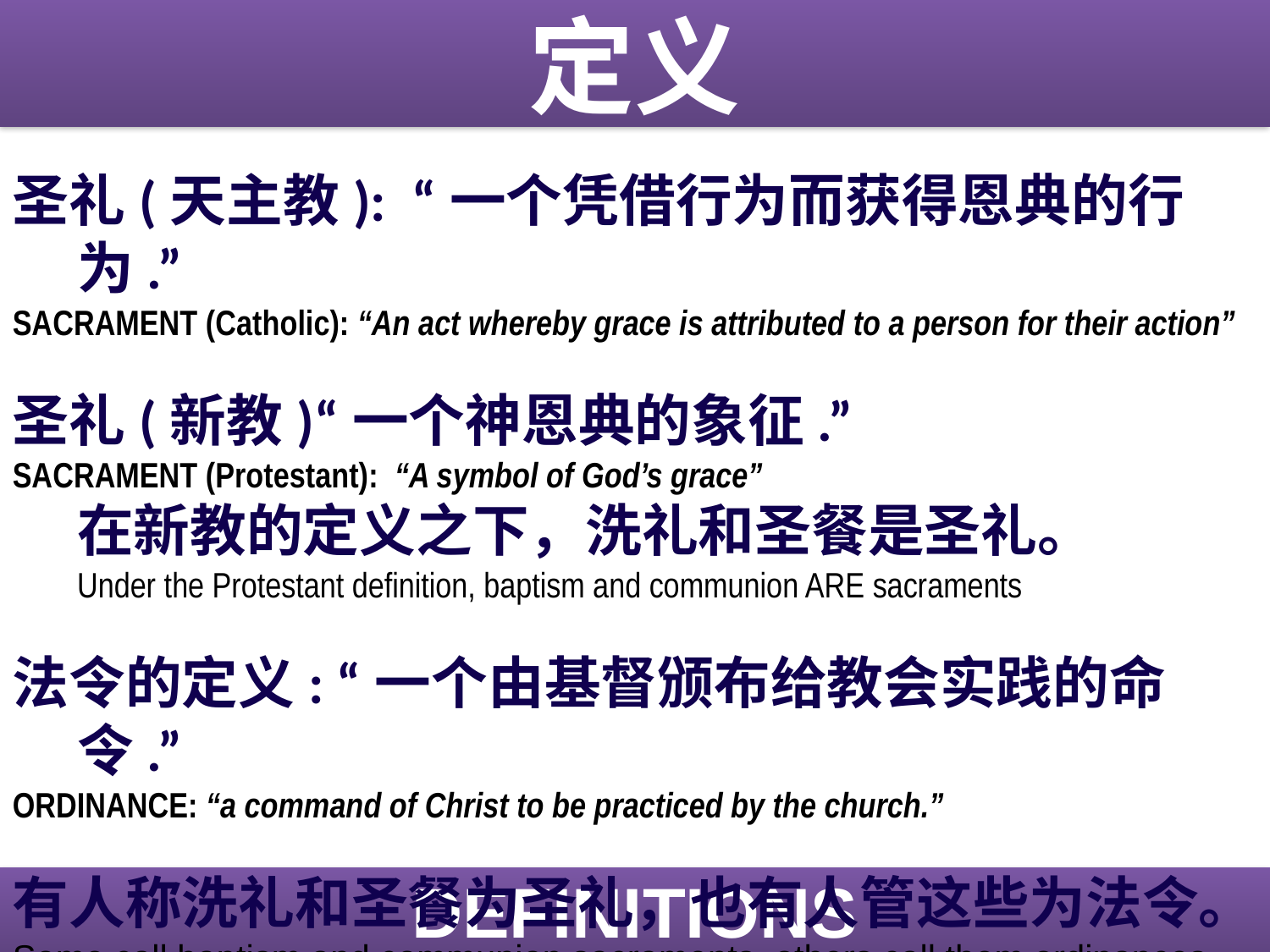

定义
圣礼(天主教):  “一个凭借行为而获得恩典的行为.”
SACRAMENT (Catholic): “An act whereby grace is attributed to a person for their action”

圣礼(新教)“一个神恩典的象征.”
SACRAMENT (Protestant):  “A symbol of God’s grace”
	在新教的定义之下，洗礼和圣餐是圣礼。
	Under the Protestant definition, baptism and communion ARE sacraments

法令的定义: “一个由基督颁布给教会实践的命令.”
ORDINANCE: “a command of Christ to be practiced by the church.”

有人称洗礼和圣餐为圣礼，也有人管这些为法令。
Some call baptism and communion sacraments, others call them ordinances
DEFINITIONS